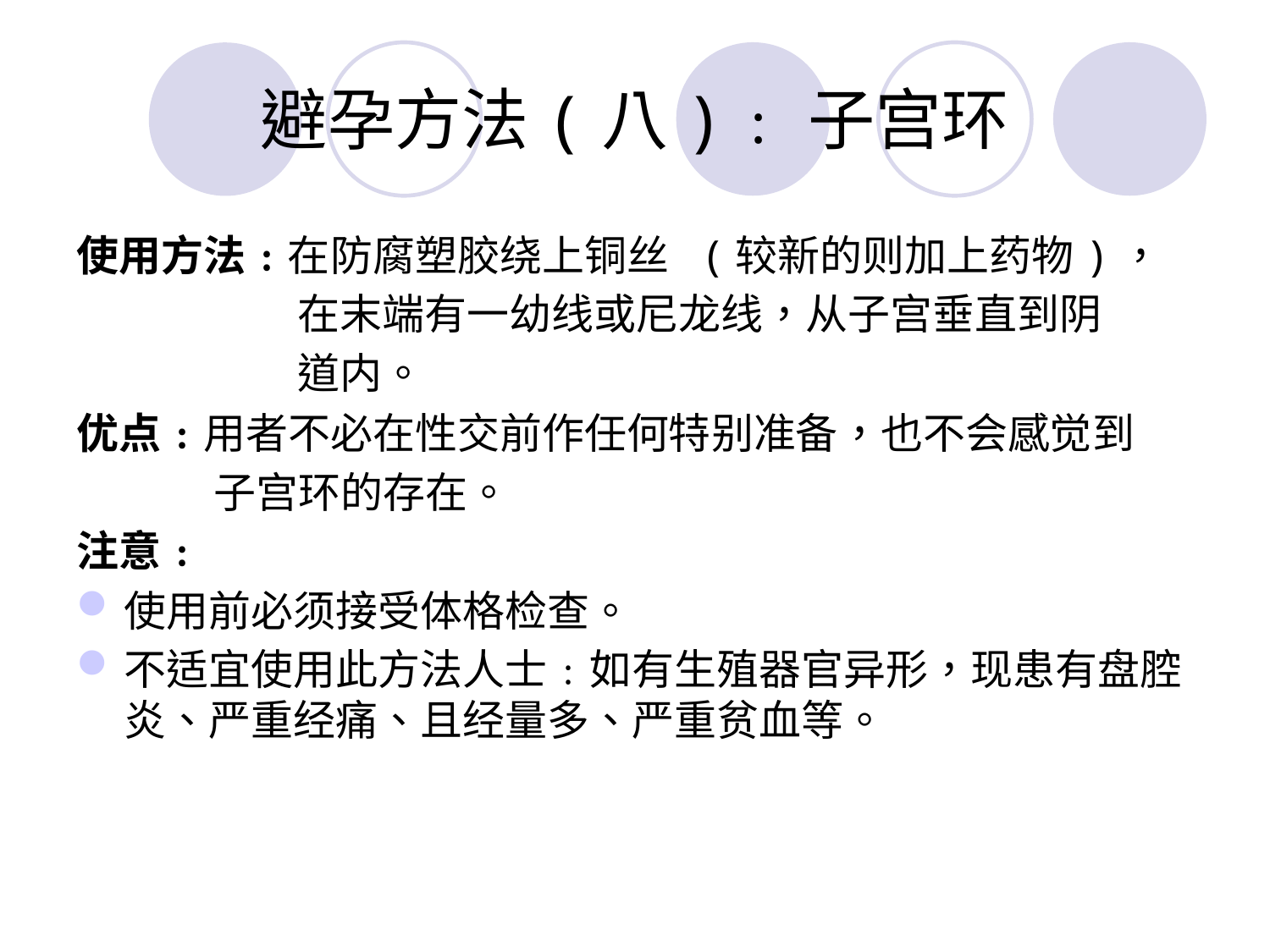

# 避孕方法(八)﹕子宫环
使用方法﹕在防腐塑胶绕上铜丝 (较新的则加上药物)，
          在末端有一幼线或尼龙线，从子宫垂直到阴
          道内。
优点﹕用者不必在性交前作任何特别准备，也不会感觉到
      子宫环的存在。
注意﹕
使用前必须接受体格检查。
不适宜使用此方法人士﹕如有生殖器官异形，现患有盘腔炎、严重经痛、且经量多、严重贫血等。